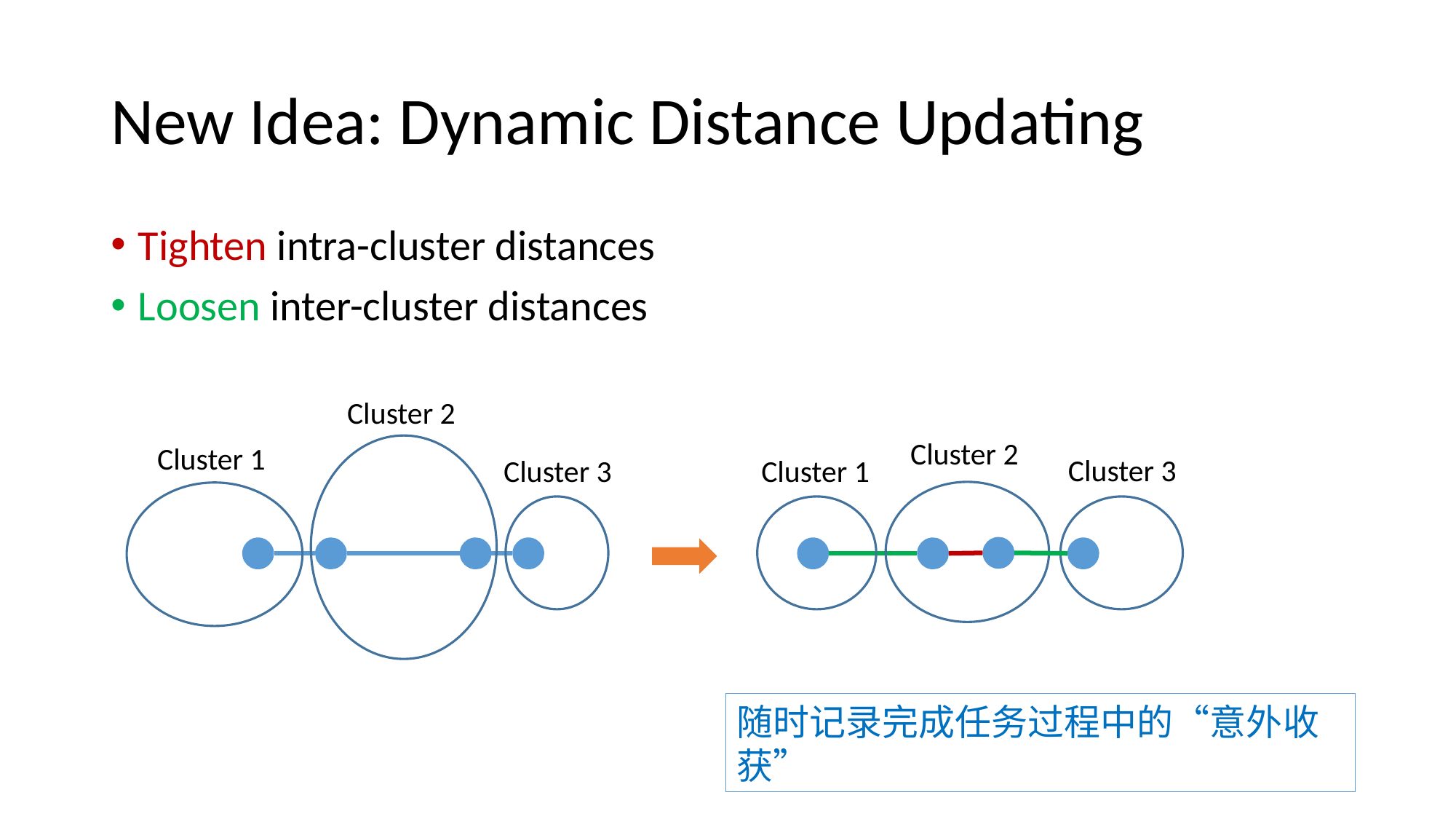

# New Idea: Dynamic Distance Updating
Tighten intra-cluster distances
Loosen inter-cluster distances

Cluster 2

Cluster 2
Cluster 1

Cluster 3
Cluster 1
Cluster 3

随时记录完成任务过程中的“意外收获”